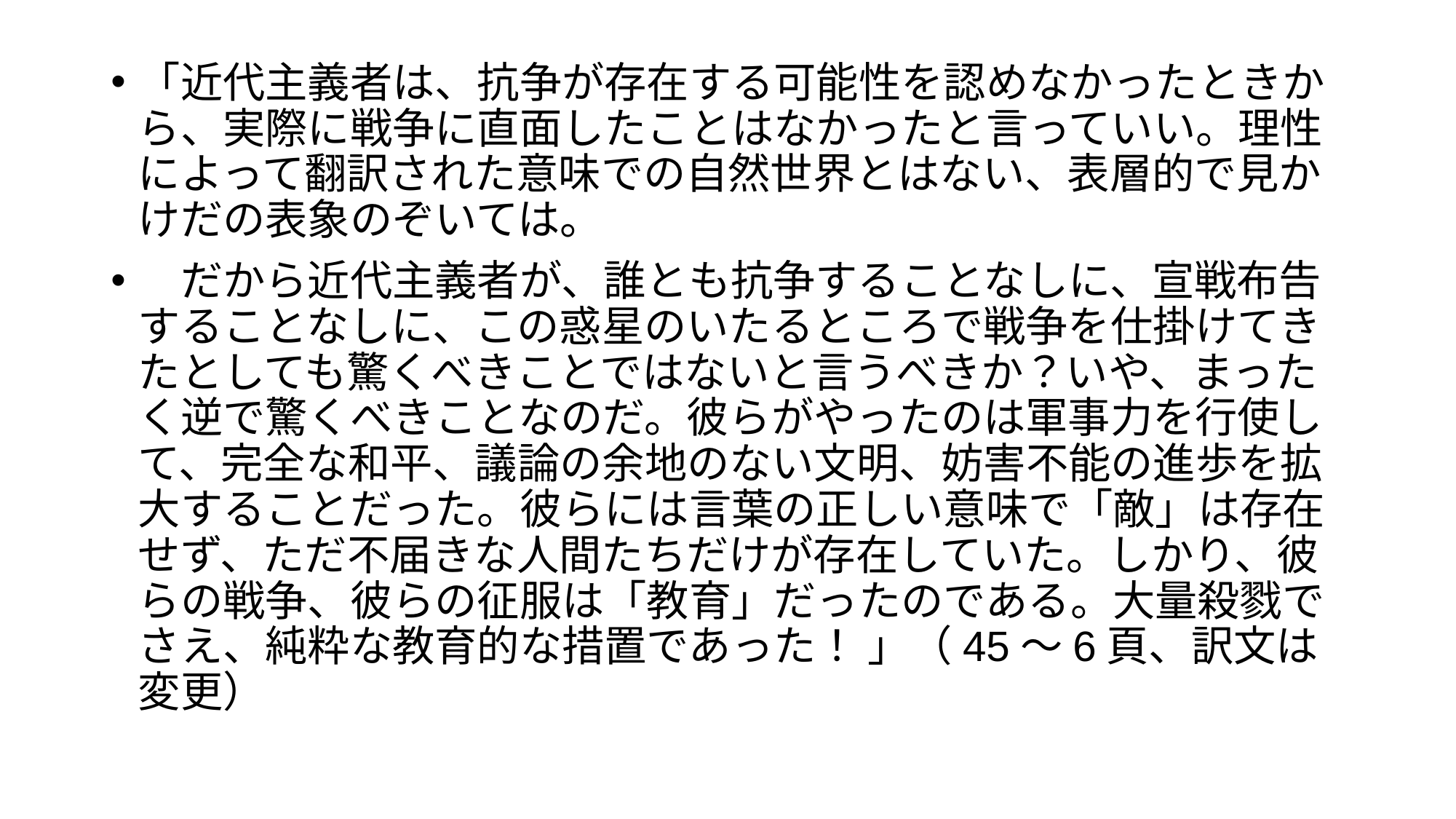

#
「近代主義者は、抗争が存在する可能性を認めなかったときから、実際に戦争に直面したことはなかったと言っていい。理性によって翻訳された意味での自然世界とはない、表層的で見かけだの表象のぞいては。
　だから近代主義者が、誰とも抗争することなしに、宣戦布告することなしに、この惑星のいたるところで戦争を仕掛けてきたとしても驚くべきことではないと言うべきか？いや、まったく逆で驚くべきことなのだ。彼らがやったのは軍事力を行使して、完全な和平、議論の余地のない文明、妨害不能の進歩を拡大することだった。彼らには言葉の正しい意味で「敵」は存在せず、ただ不届きな人間たちだけが存在していた。しかり、彼らの戦争、彼らの征服は「教育」だったのである。大量殺戮でさえ、純粋な教育的な措置であった！ 」（45～6頁、訳文は変更）